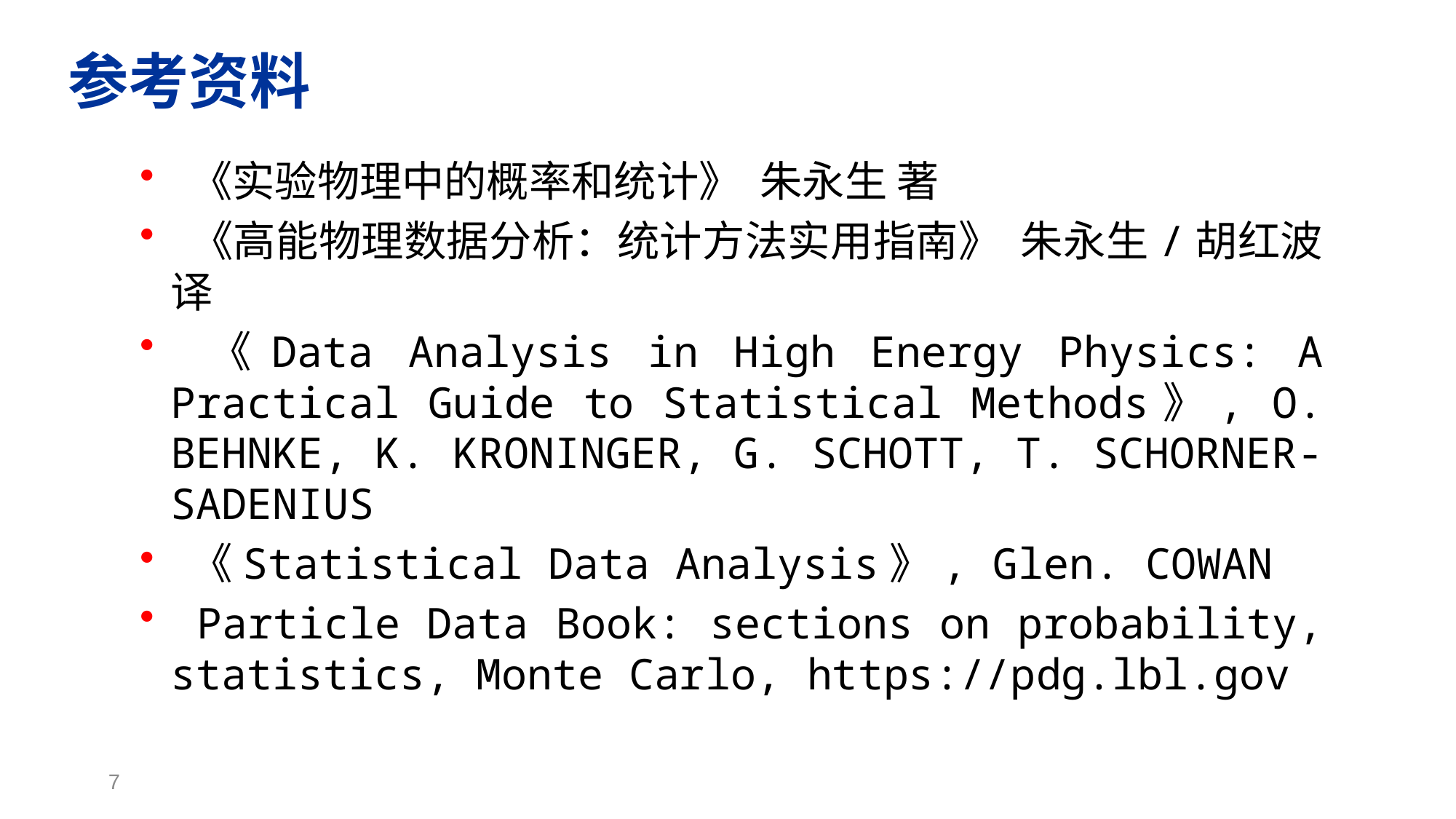

参考资料
 《实验物理中的概率和统计》  朱永生 著
 《高能物理数据分析：统计方法实用指南》  朱永生/胡红波 译
 《Data Analysis in High Energy Physics: A Practical Guide to Statistical Methods》, O. BEHNKE, K. KRONINGER, G. SCHOTT, T. SCHORNER-SADENIUS
 《Statistical Data Analysis》, Glen. COWAN
  Particle Data Book: sections on probability, statistics, Monte Carlo, https://pdg.lbl.gov

7